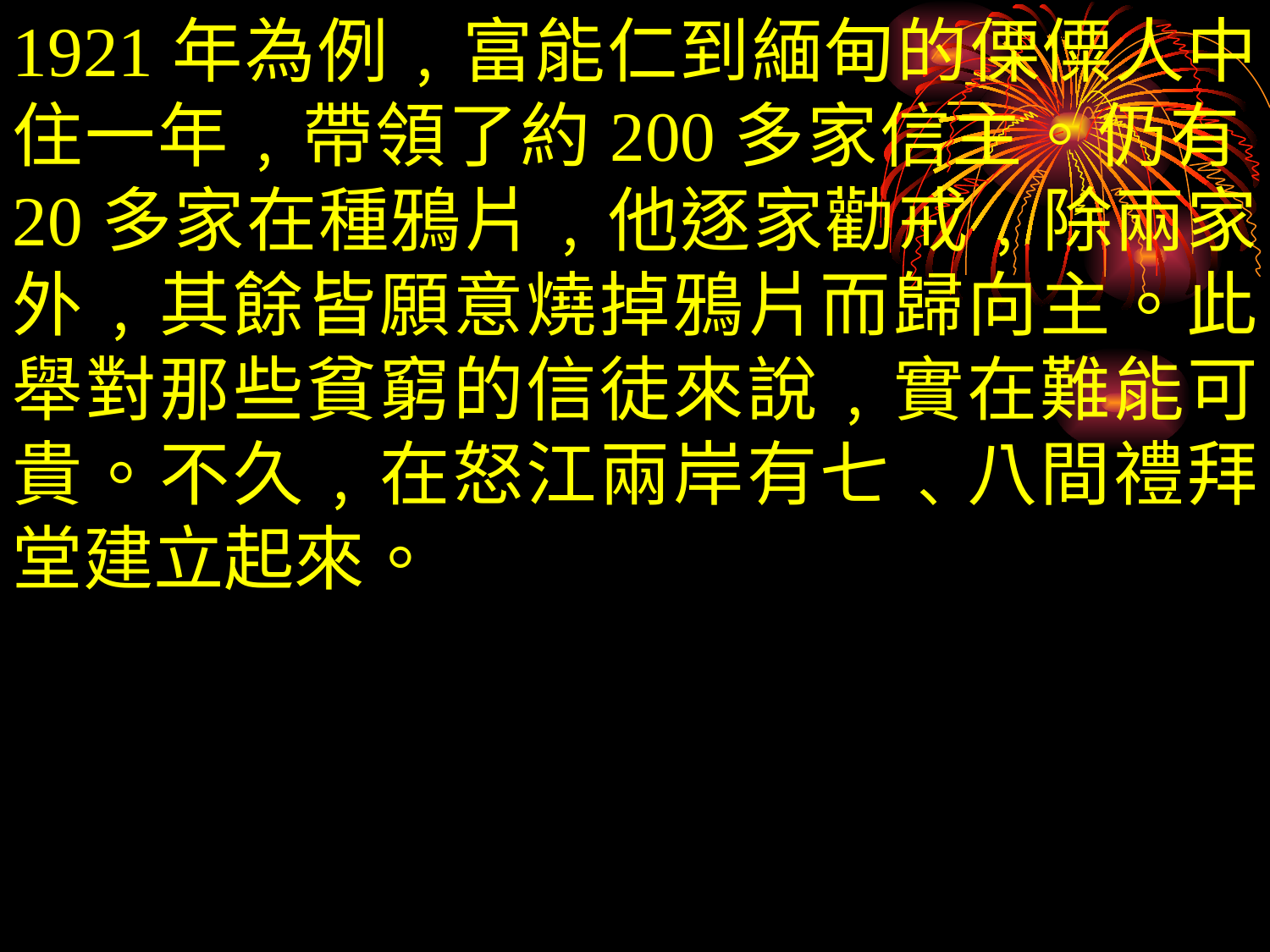

1921年為例﹐富能仁到緬甸的傈僳人中住一年﹐帶領了約200多家信主。仍有20多家在種鴉片﹐他逐家勸戒﹐除兩家外﹐其餘皆願意燒掉鴉片而歸向主。此舉對那些貧窮的信徒來說﹐實在難能可貴。不久﹐在怒江兩岸有七﹑八間禮拜堂建立起來。